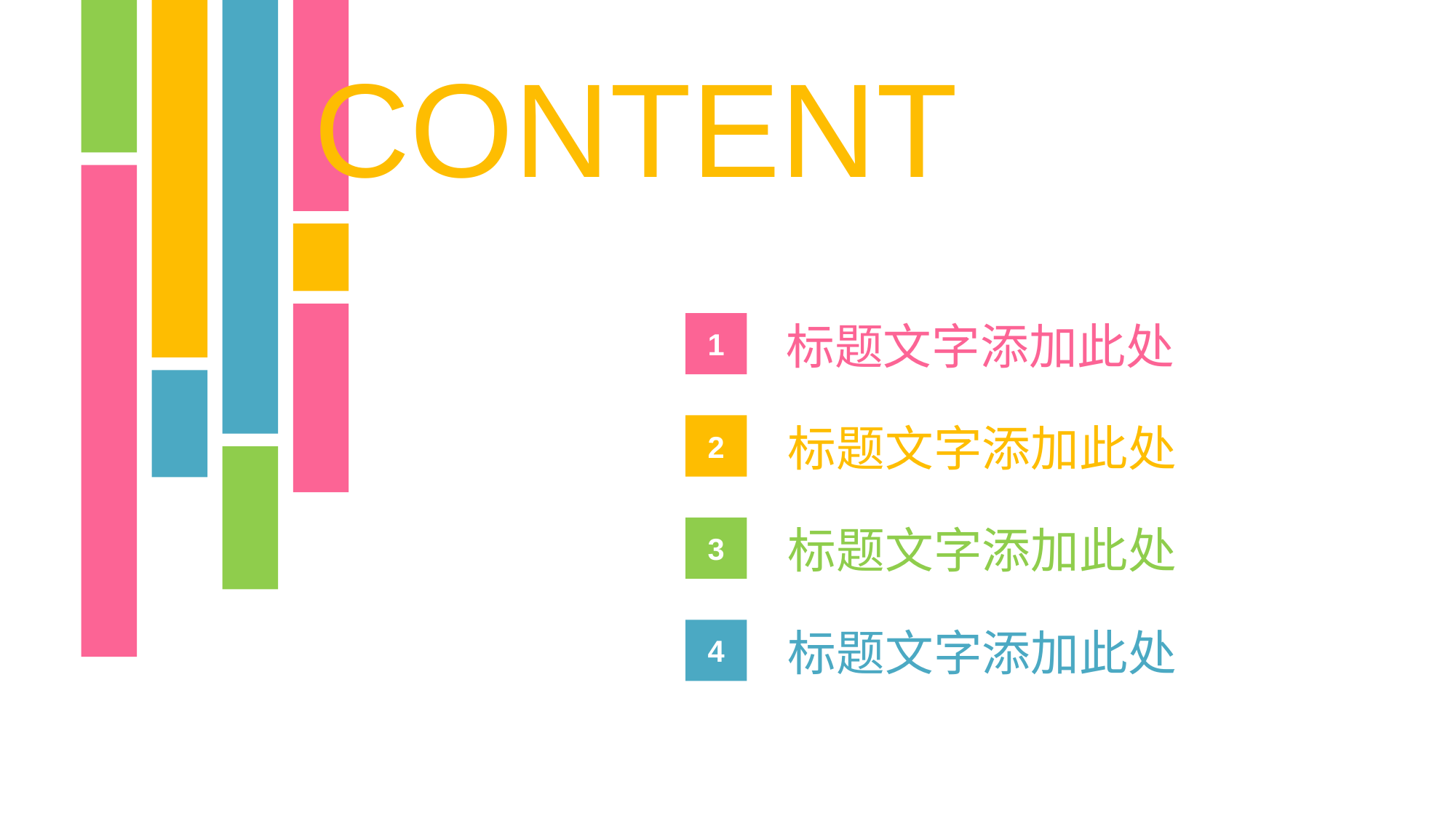

CONTENT
标题文字添加此处
1
标题文字添加此处
2
标题文字添加此处
3
标题文字添加此处
4